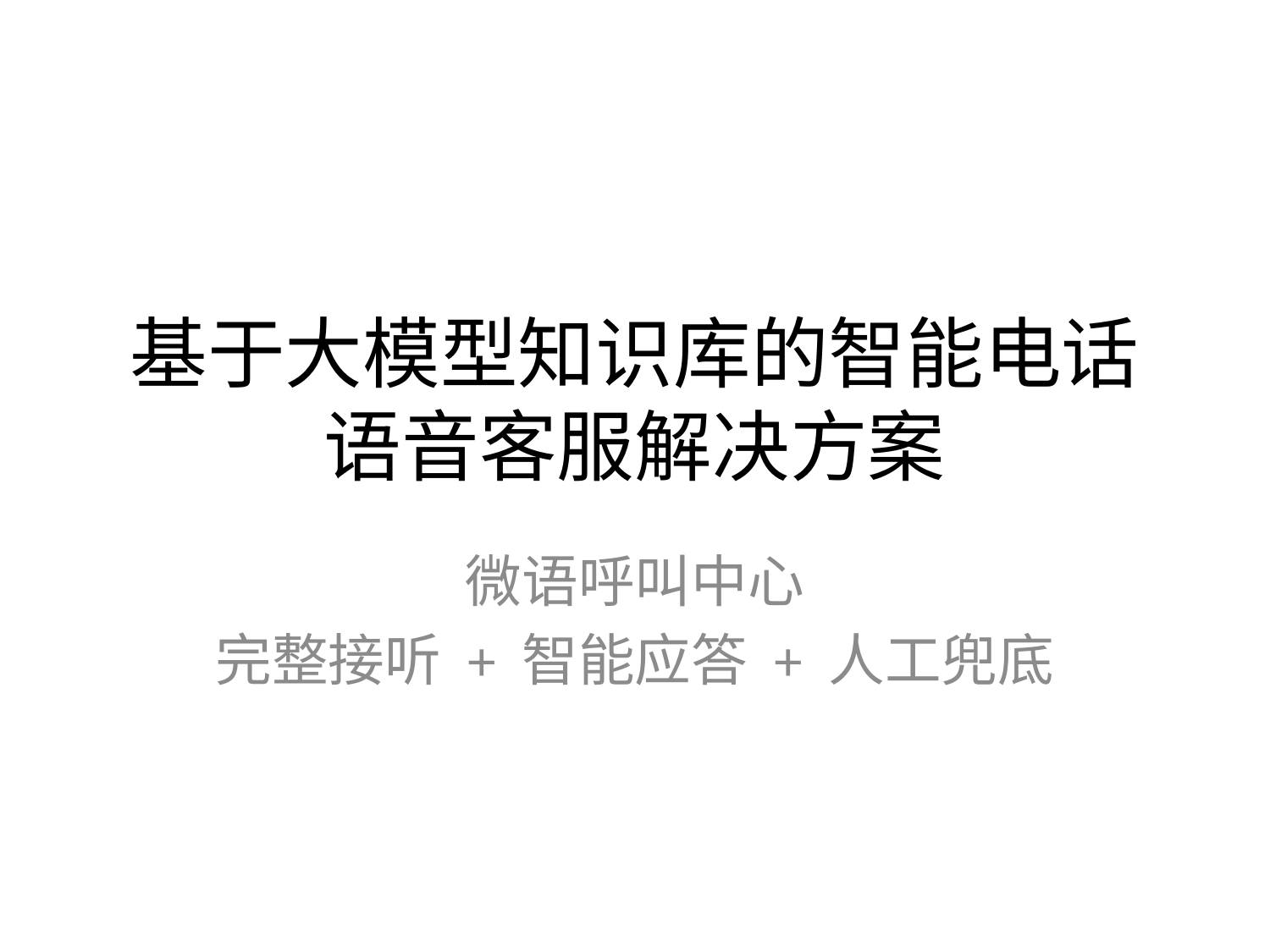

# 基于大模型知识库的智能电话语音客服解决方案
微语呼叫中心
完整接听 + 智能应答 + 人工兜底